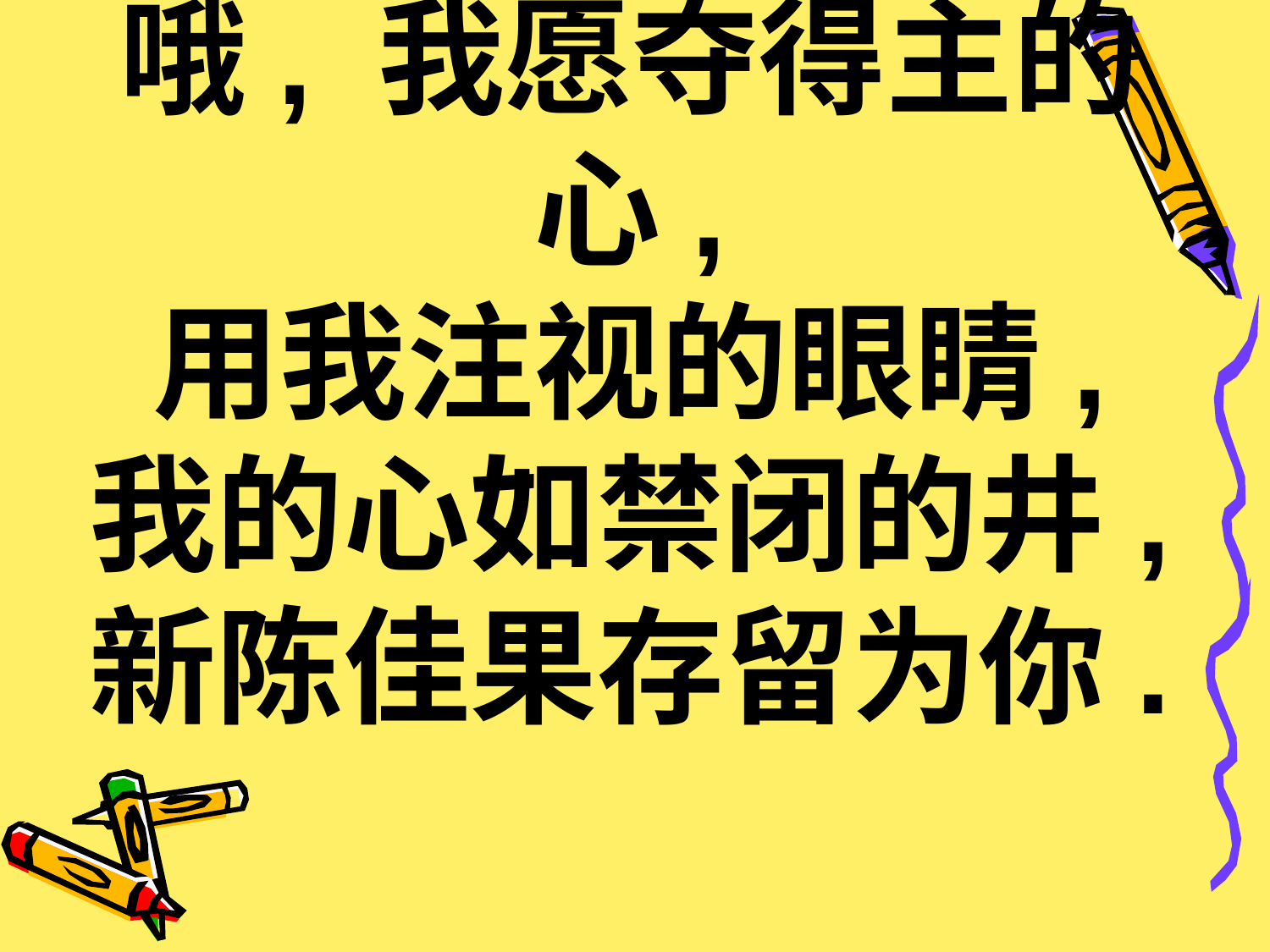

# 2. [响应:] 哦, 我愿夺得主的心, 用我注视的眼睛, 我的心如禁闭的井, 新陈佳果存留为你.